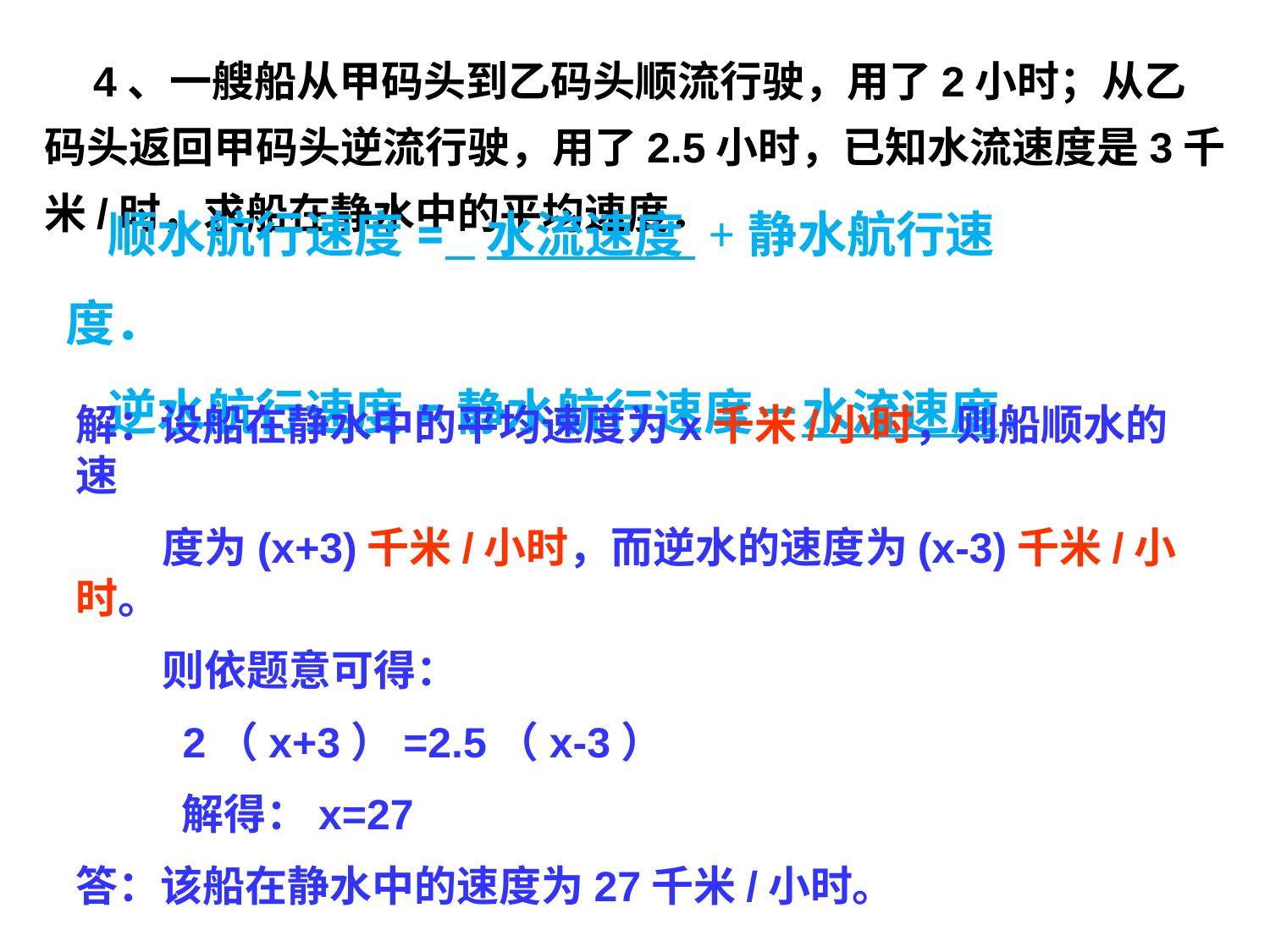

4、一艘船从甲码头到乙码头顺流行驶，用了2小时；从乙码头返回甲码头逆流行驶，用了2.5小时，已知水流速度是3千米/时，求船在静水中的平均速度．
顺水航行速度= 水流速度 +静水航行速度．
逆水航行速度=静水航行速度－水流速度．
解：设船在静水中的平均速度为x千米/小时，则船顺水的速
        度为(x+3)千米/小时，而逆水的速度为(x-3)千米/小时。
        则依题意可得：
         2（x+3）=2.5（x-3）
          解得：x=27
答：该船在静水中的速度为27千米/小时。